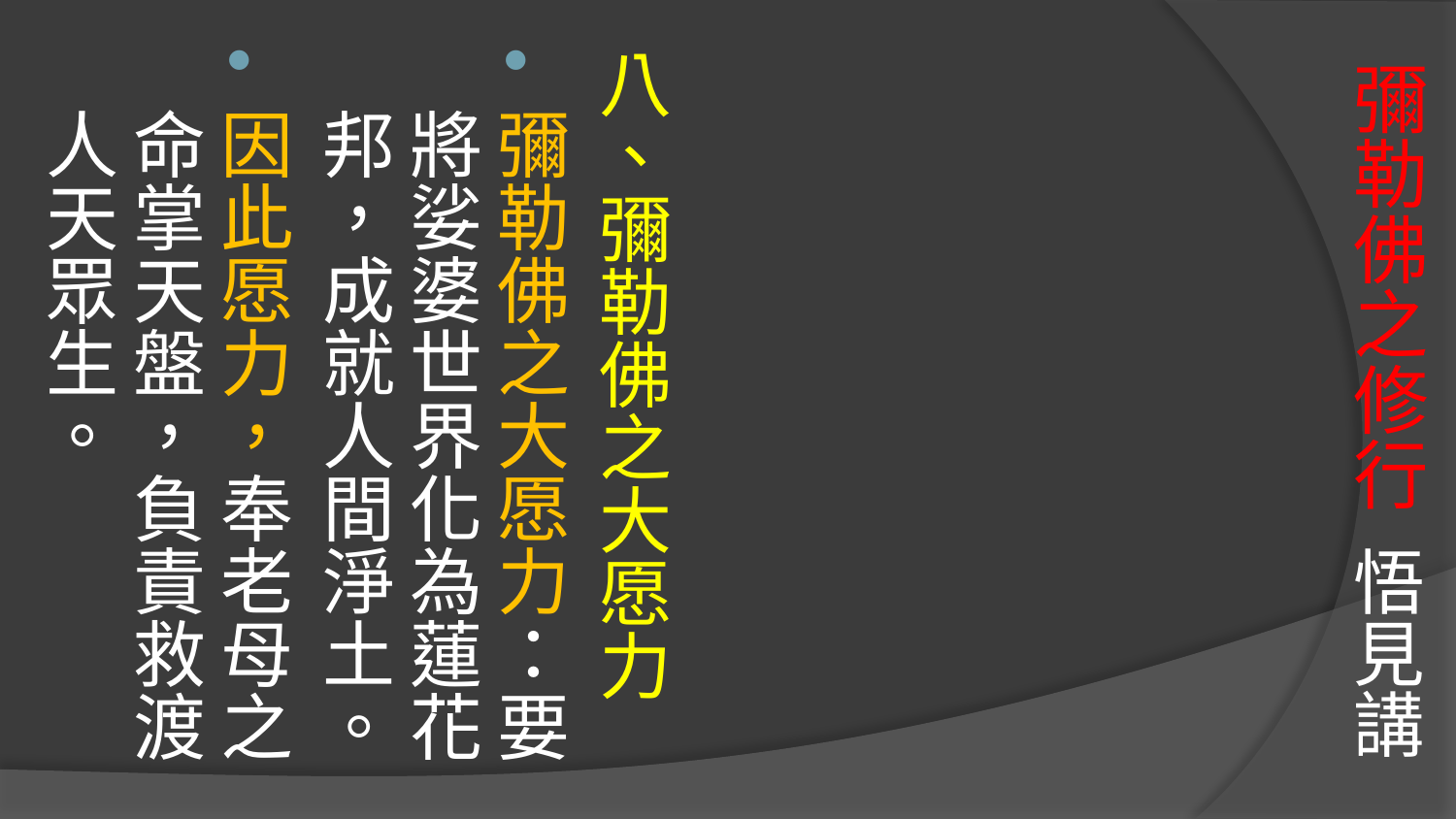

八、彌勒佛之大愿力
彌勒佛之大愿力：要將娑婆世界化為蓮花邦，成就人間淨土。
因此愿力，奉老母之命掌天盤，負責救渡人天眾生。
# 彌勒佛之修行  悟見講